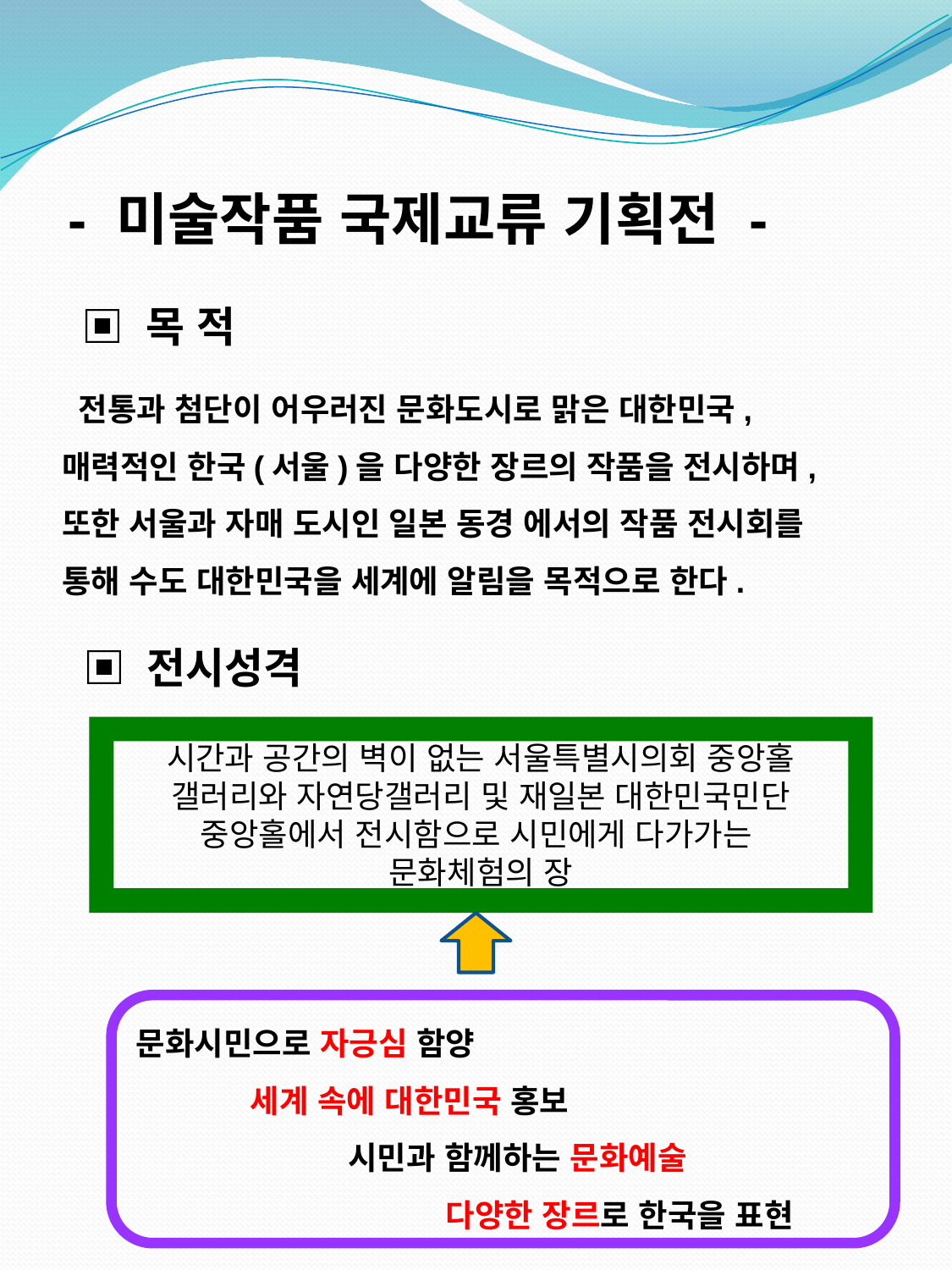

- 미술작품 국제교류 기획전 -
▣ 목 적
 전통과 첨단이 어우러진 문화도시로 맑은 대한민국, 매력적인 한국(서울)을 다양한 장르의 작품을 전시하며, 또한 서울과 자매 도시인 일본 동경 에서의 작품 전시회를 통해 수도 대한민국을 세계에 알림을 목적으로 한다.

▣ 전시성격
시간과 공간의 벽이 없는 서울특별시의회 중앙홀 갤러리와 자연당갤러리 및 재일본 대한민국민단 중앙홀에서 전시함으로 시민에게 다가가는
문화체험의 장

문화시민으로 자긍심 함양
            세계 속에 대한민국 홍보
                       시민과 함께하는 문화예술
                                  다양한 장르로 한국을 표현